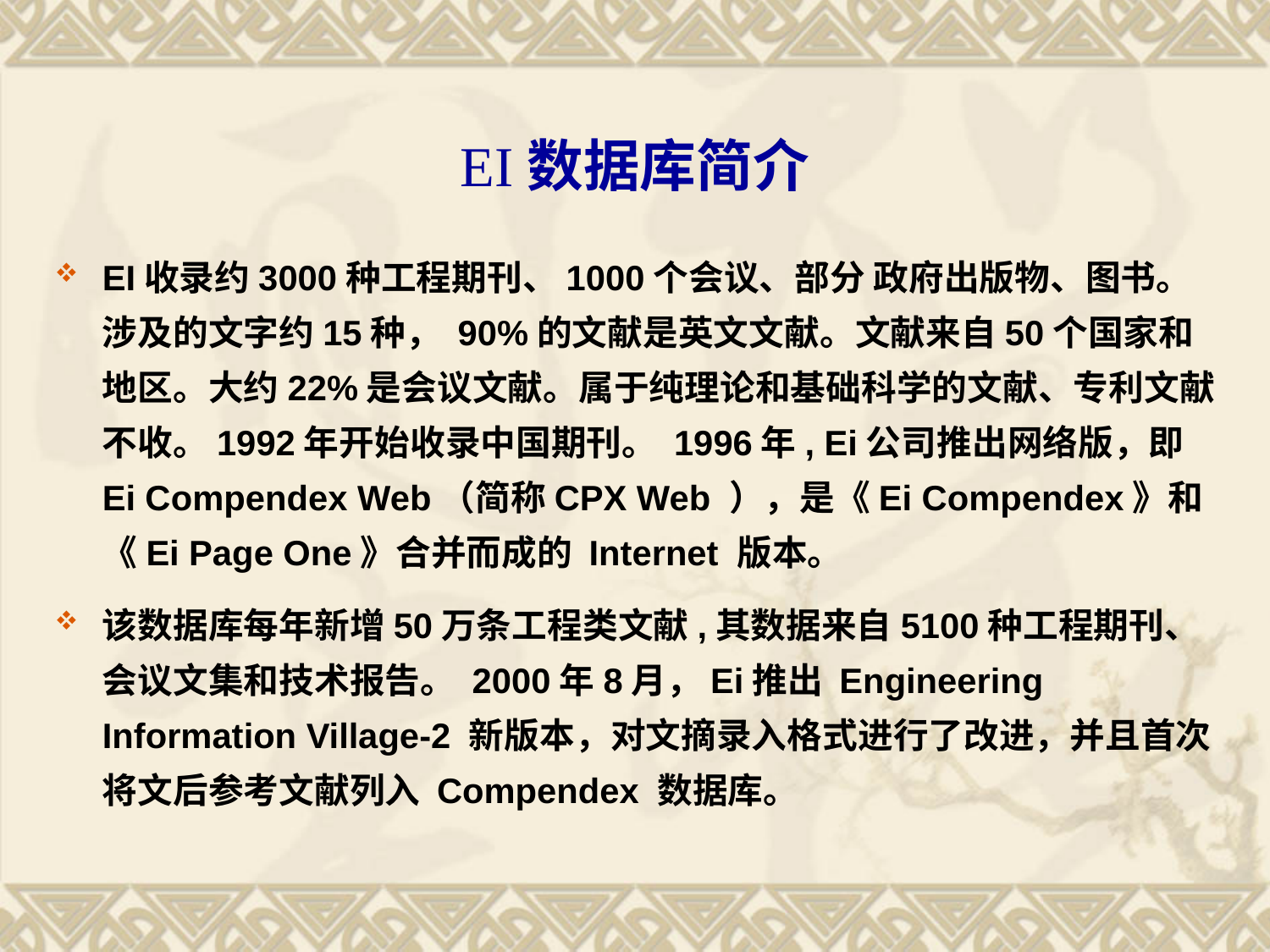

# EI数据库简介
EI收录约3000种工程期刊、1000个会议、部分 政府出版物、图书。涉及的文字约15种， 90%的文献是英文文献。文献来自50个国家和地区。大约22%是会议文献。属于纯理论和基础科学的文献、专利文献不收。1992年开始收录中国期刊。 1996年, Ei公司推出网络版，即Ei Compendex Web（简称CPX Web ），是《Ei Compendex》和《Ei Page One》合并而成的 Internet 版本。
该数据库每年新增50万条工程类文献,其数据来自5100种工程期刊、会议文集和技术报告。 2000年8月，Ei推出 Engineering Information Village-2 新版本，对文摘录入格式进行了改进，并且首次将文后参考文献列入 Compendex 数据库。